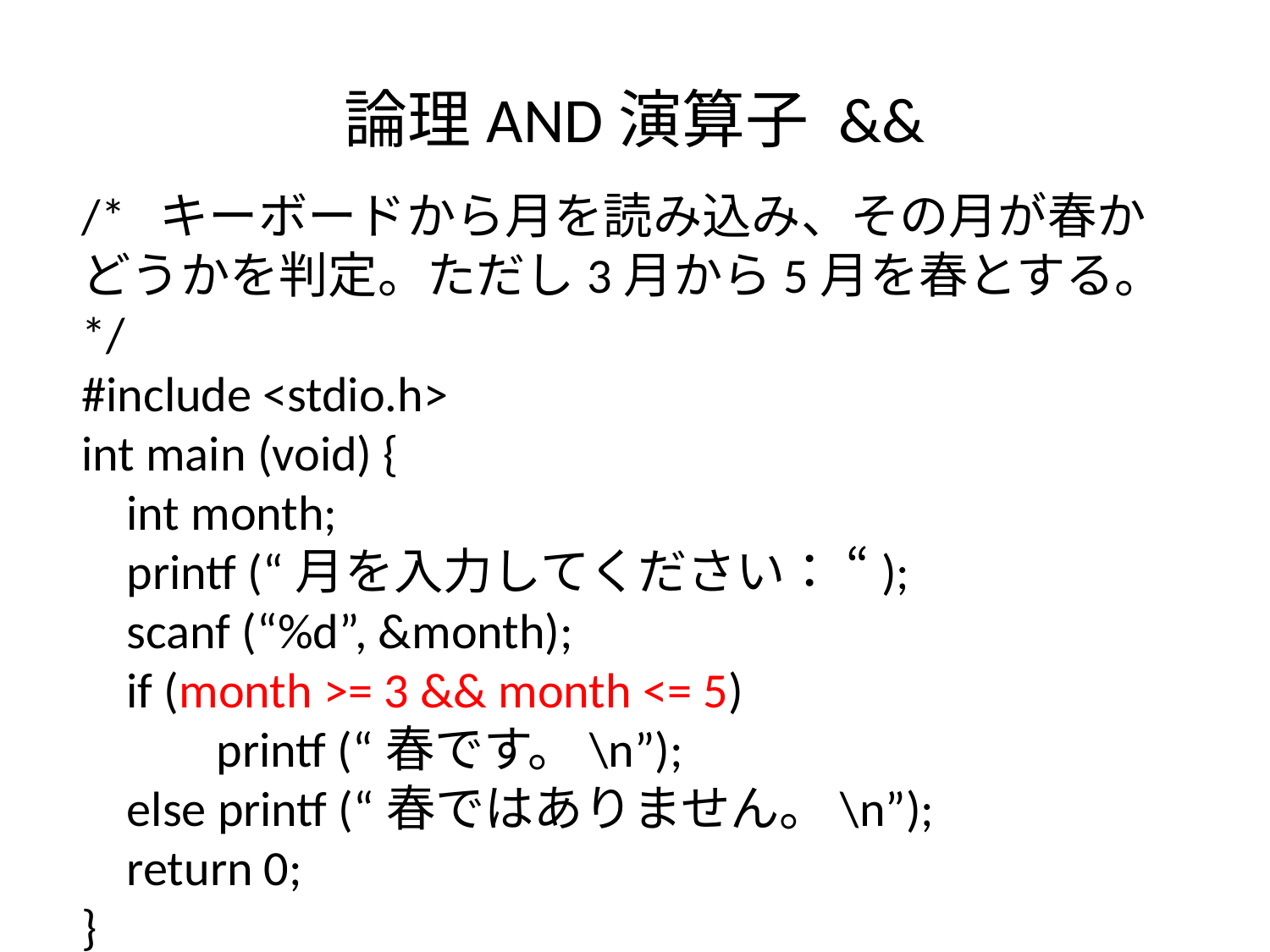

# 論理AND演算子 &&
/*  キーボードから月を読み込み、その月が春かどうかを判定。ただし3月から5月を春とする。  */
#include <stdio.h>
int main (void) {
    int month;
    printf (“月を入力してください： “);
    scanf (“%d”, &month);
    if (month >= 3 && month <= 5)
            printf (“春です。\n”);
    else printf (“春ではありません。\n”);
    return 0;
}